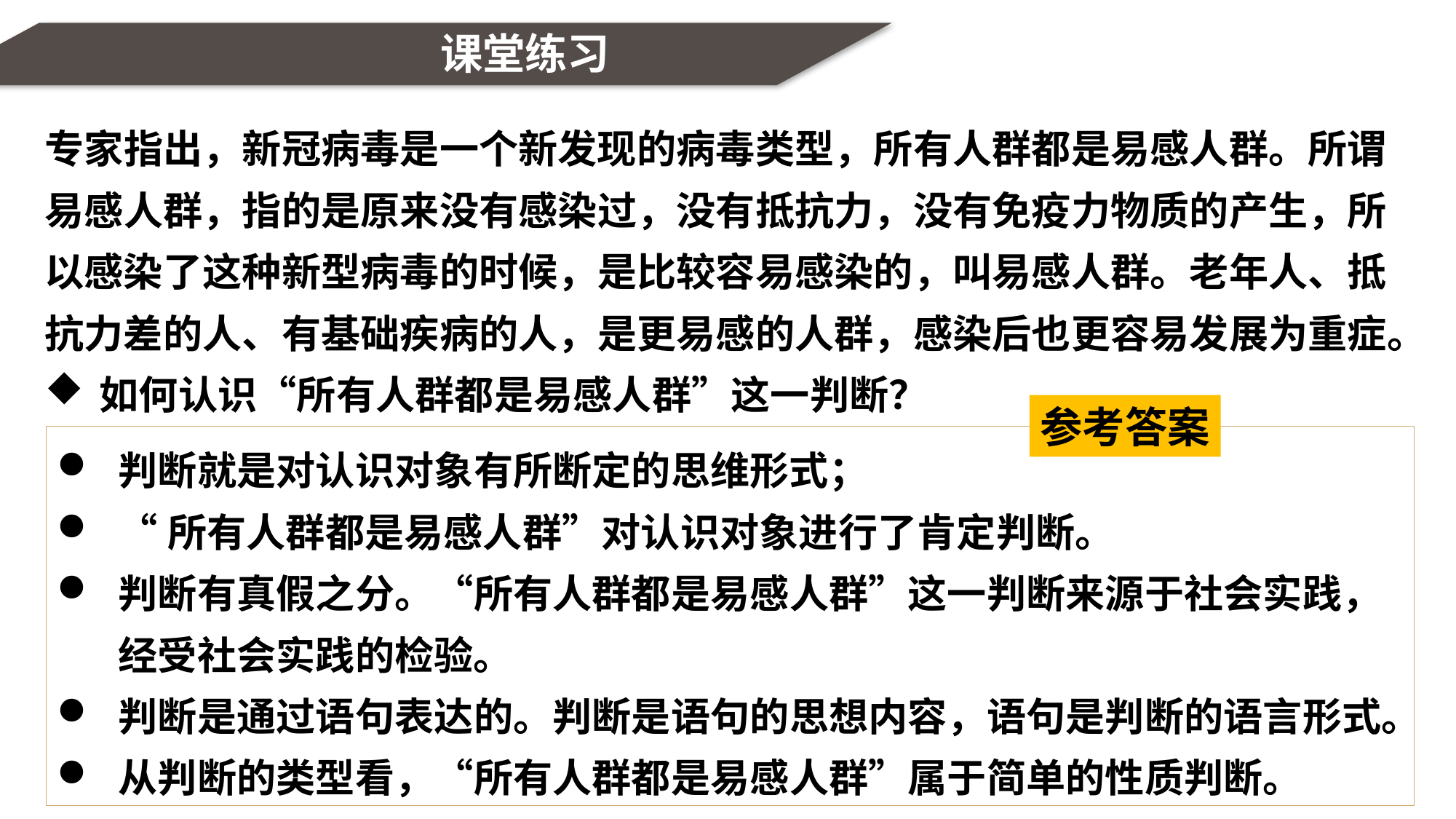

课堂练习

02
新发展理念
专家指出，新冠病毒是一个新发现的病毒类型，所有人群都是易感人群。所谓易感人群，指的是原来没有感染过，没有抵抗力，没有免疫力物质的产生，所以感染了这种新型病毒的时候，是比较容易感染的，叫易感人群。老年人、抵抗力差的人、有基础疾病的人，是更易感的人群，感染后也更容易发展为重症。
如何认识“所有人群都是易感人群”这一判断？
参考答案
判断就是对认识对象有所断定的思维形式；
“所有人群都是易感人群”对认识对象进行了肯定判断。
判断有真假之分。“所有人群都是易感人群”这一判断来源于社会实践，经受社会实践的检验。
判断是通过语句表达的。判断是语句的思想内容，语句是判断的语言形式。
从判断的类型看，“所有人群都是易感人群”属于简单的性质判断。